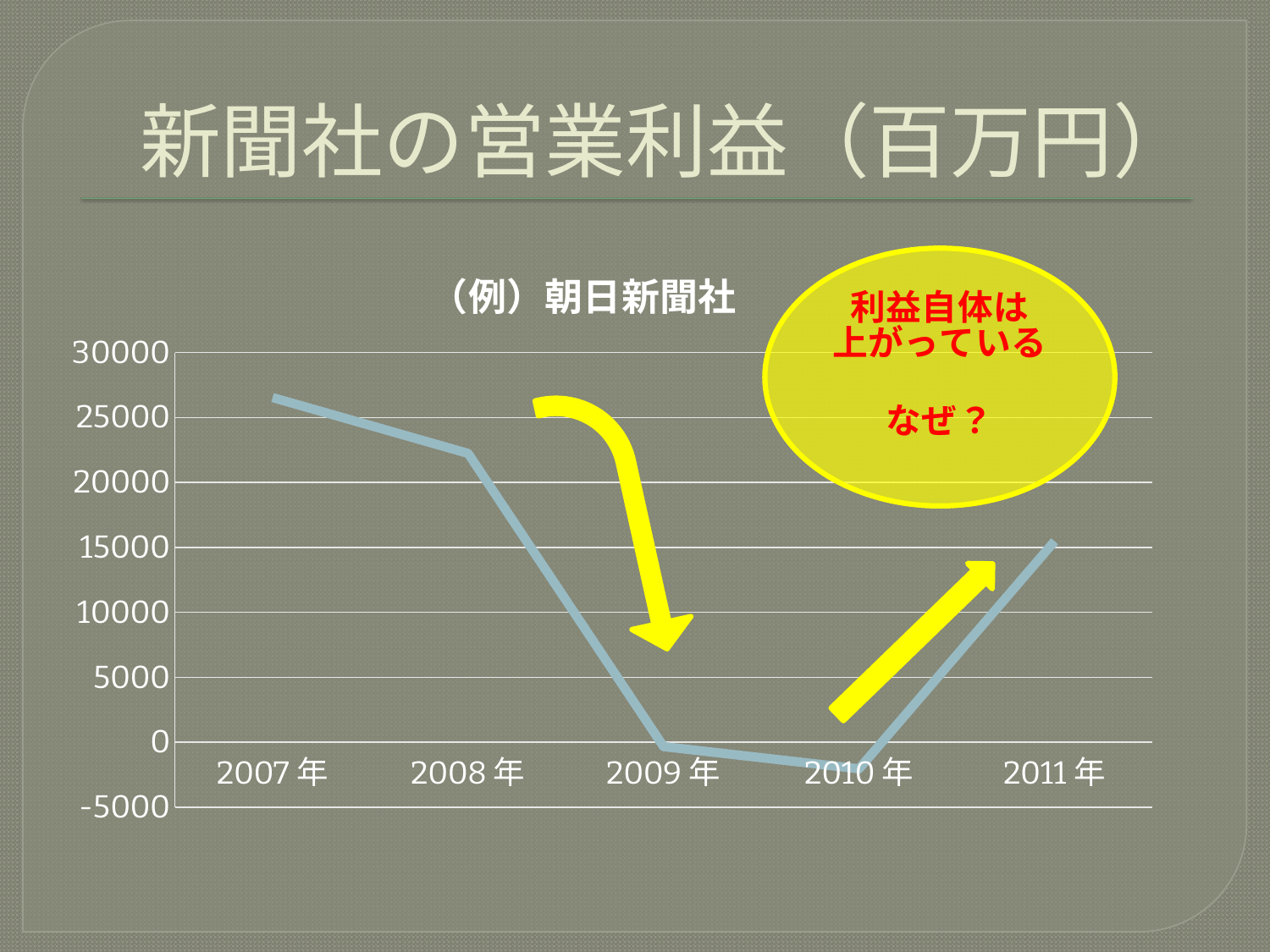

# 新聞社の営業利益（百万円）

### Chart: （例）朝日新聞社

| Category |  |
|---|---|
| 2007年 | 26539.0 |
| 2008年 | 22240.0 |
| 2009年 | -327.0 |
| 2010年 | -2032.0 |
| 2011年 | 15473.0 |